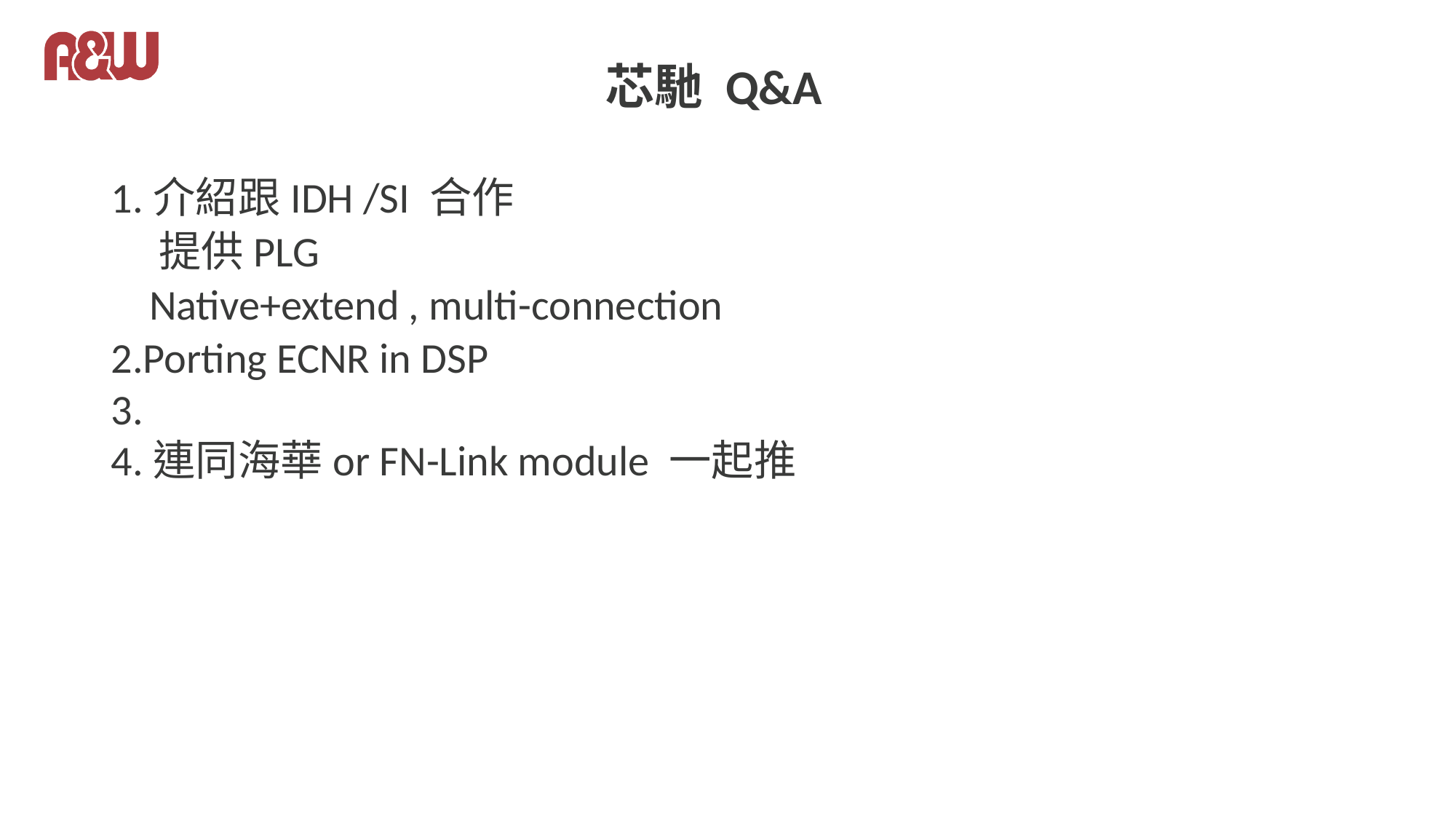

# 芯馳 Q&A
1.介紹跟IDH /SI 合作
    提供PLG
    Native+extend , multi-connection
2.Porting ECNR in DSP
3.
4.連同海華or FN-Link module 一起推